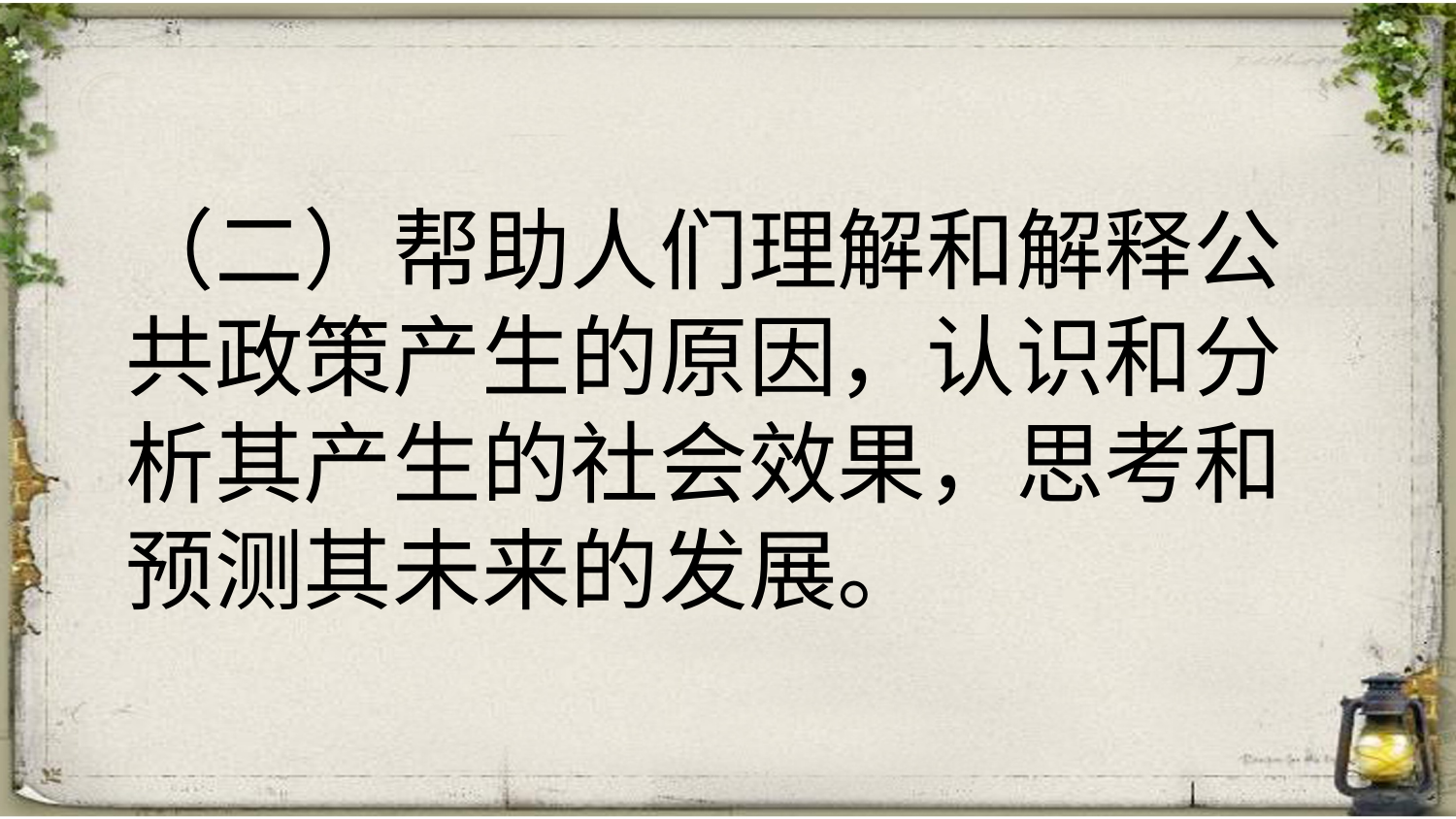

（二）帮助人们理解和解释公共政策产生的原因，认识和分析其产生的社会效果，思考和预测其未来的发展。